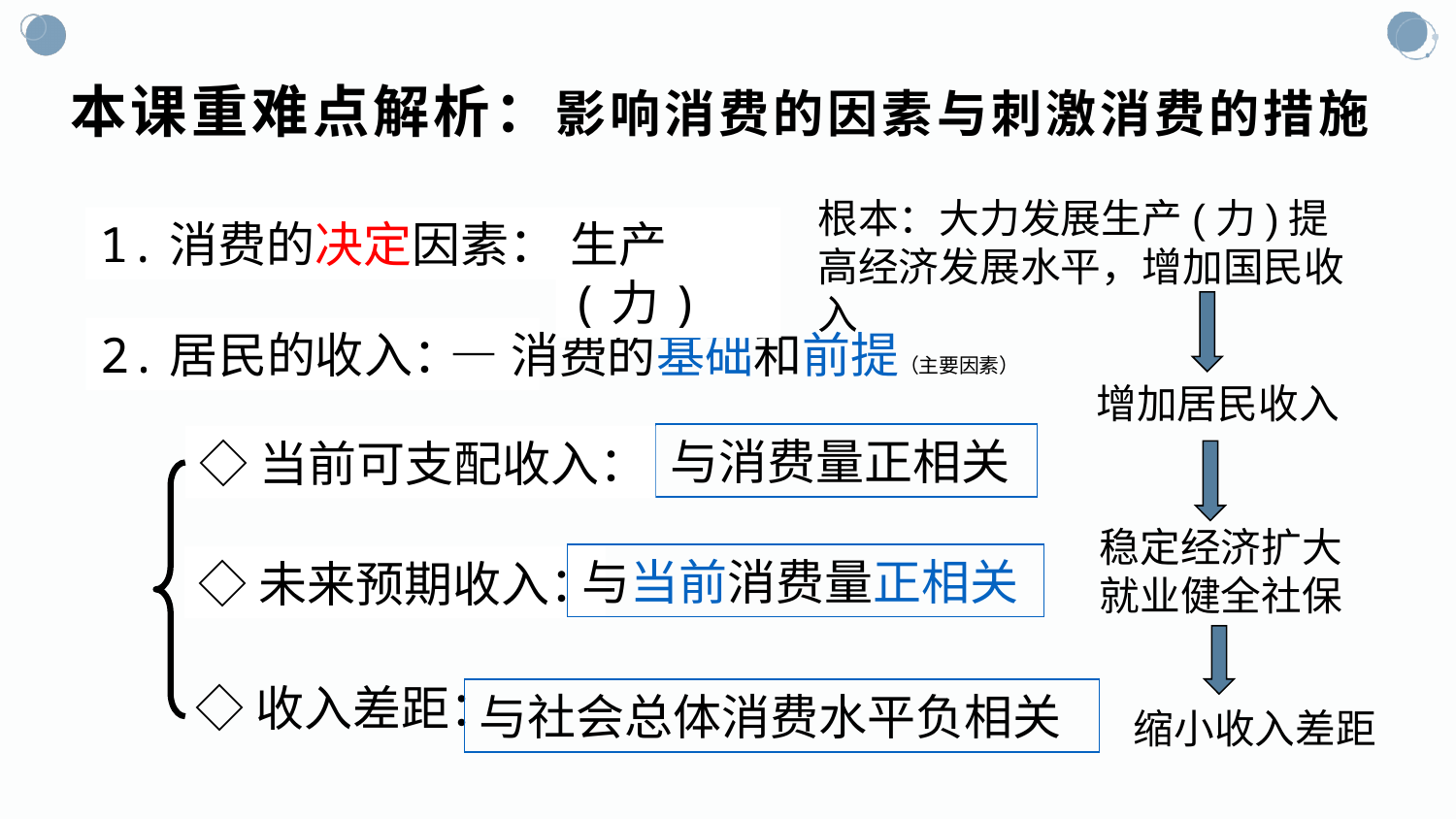

本课重难点解析：影响消费的因素与刺激消费的措施
根本：大力发展生产(力)提高经济发展水平，增加国民收入
生产(力)
1.消费的决定因素：

2.居民的收入：
—消费的基础和前提（主要因素）
增加居民收入
与消费量正相关
◇当前可支配收入：

稳定经济扩大
就业健全社保
与当前消费量正相关
◇未来预期收入：

◇收入差距：
与社会总体消费水平负相关
缩小收入差距